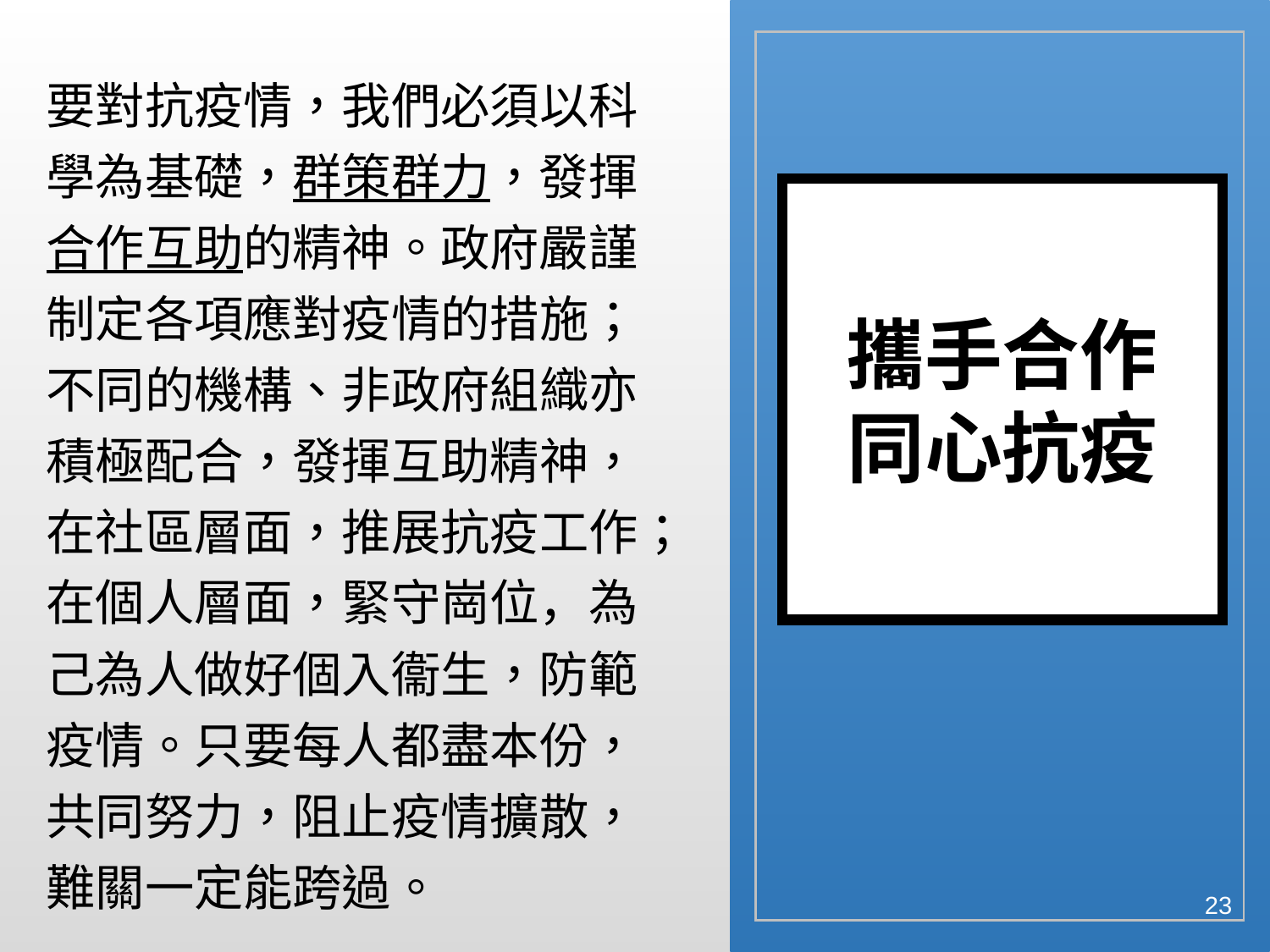

要對抗疫情，我們必須以科學為基礎，群策群力，發揮合作互助的精神。政府嚴謹制定各項應對疫情的措施；不同的機構、非政府組織亦積極配合，發揮互助精神，在社區層面，推展抗疫工作；在個人層面，緊守崗位，為己為人做好個入衞生，防範疫情。只要每人都盡本份，共同努力，阻止疫情擴散，難關一定能跨過。
攜手合作
同心抗疫
#
23